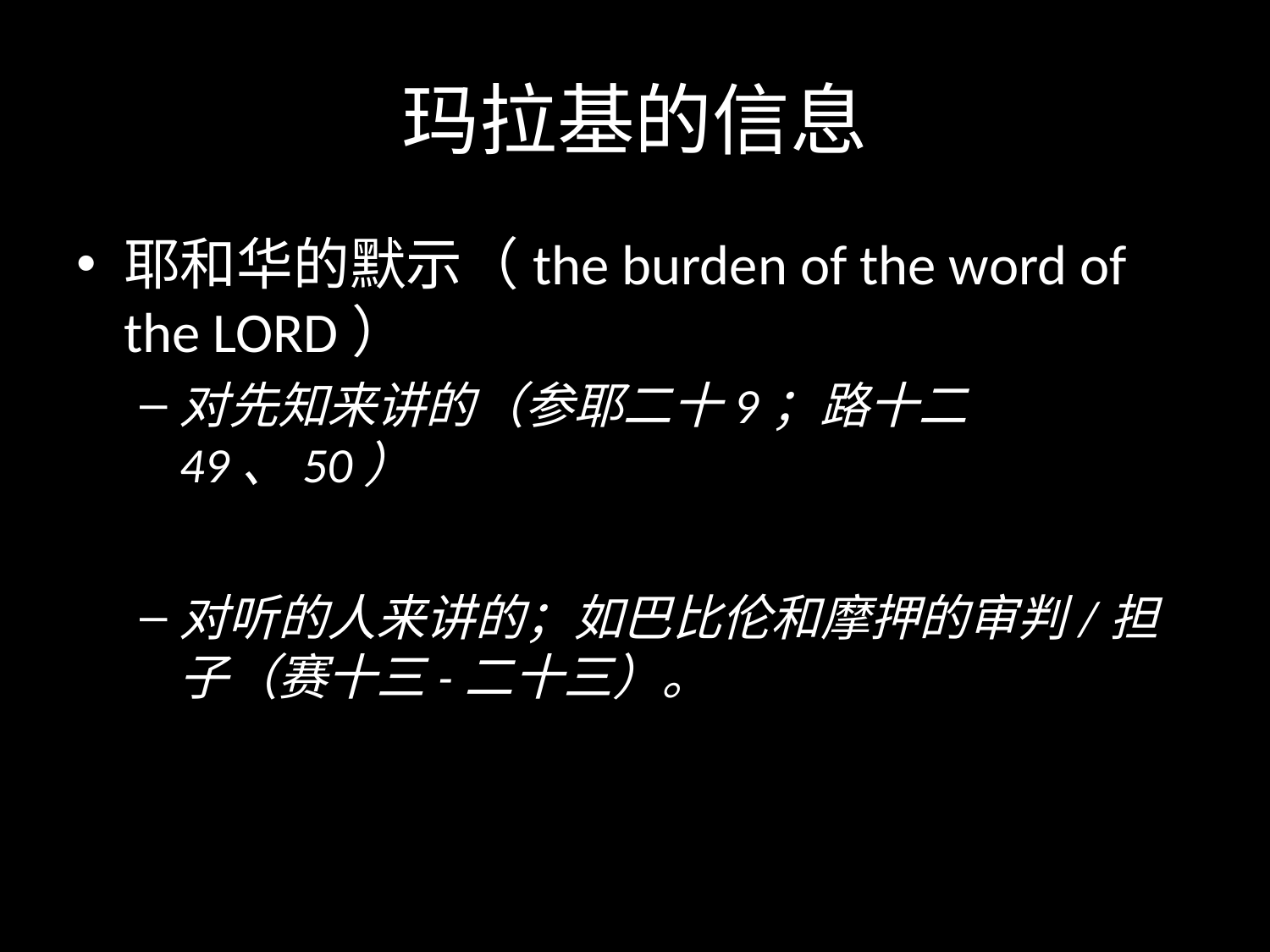

# 玛拉基的信息
耶和华的默示（the burden of the word of the LORD）
对先知来讲的（参耶二十9；路十二49、50）

对听的人来讲的；如巴比伦和摩押的审判/担子（赛十三-二十三）。